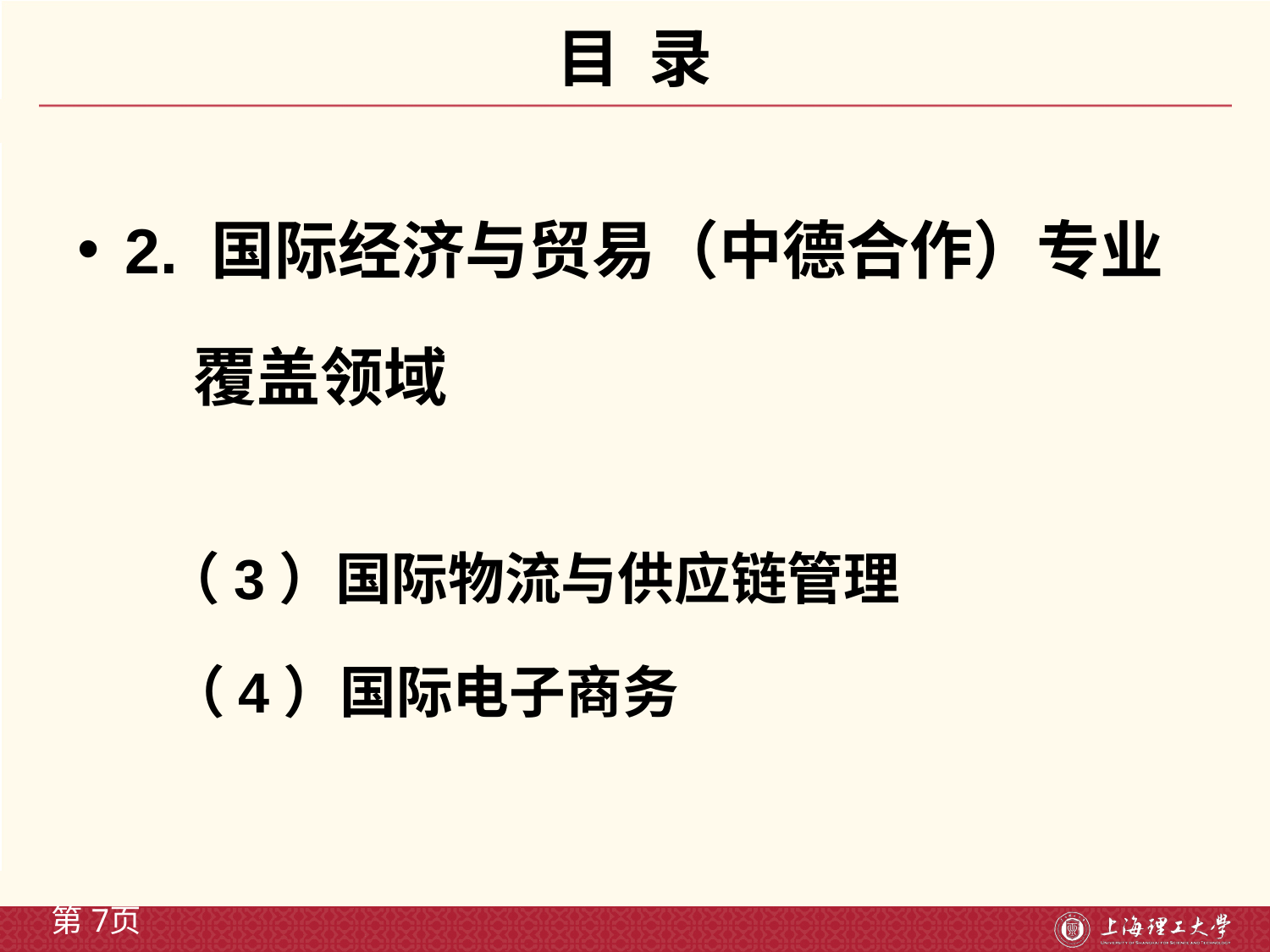

# 目  录
2. 国际经济与贸易（中德合作）专业
       覆盖领域

        （3）国际物流与供应链管理
      （4）国际电子商务

第7页